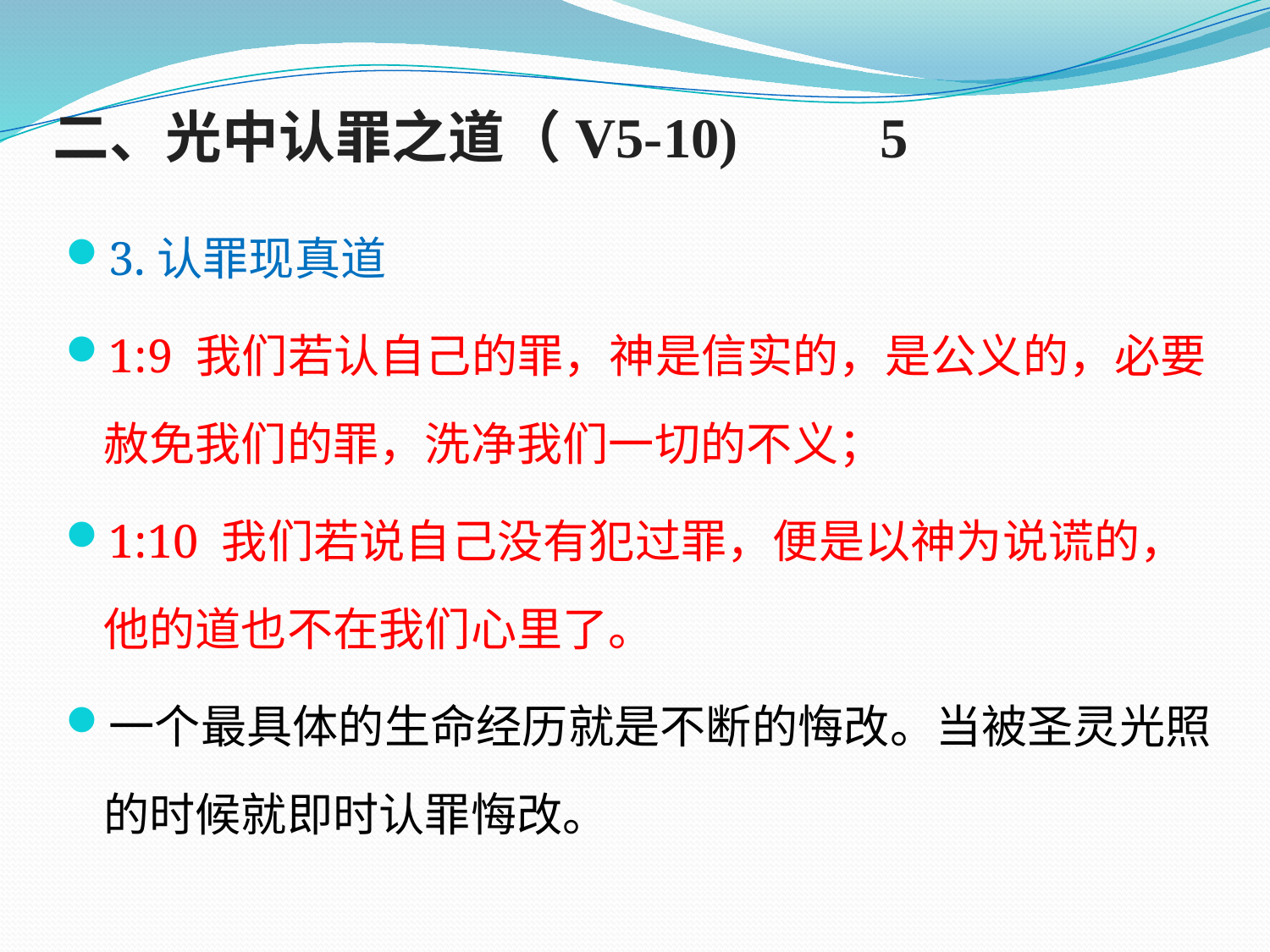

# 二、光中认罪之道（V5-10)          5
3.认罪现真道
1:9 我们若认自己的罪，神是信实的，是公义的，必要赦免我们的罪，洗净我们一切的不义；
1:10 我们若说自己没有犯过罪，便是以神为说谎的，他的道也不在我们心里了。
一个最具体的生命经历就是不断的悔改。当被圣灵光照的时候就即时认罪悔改。